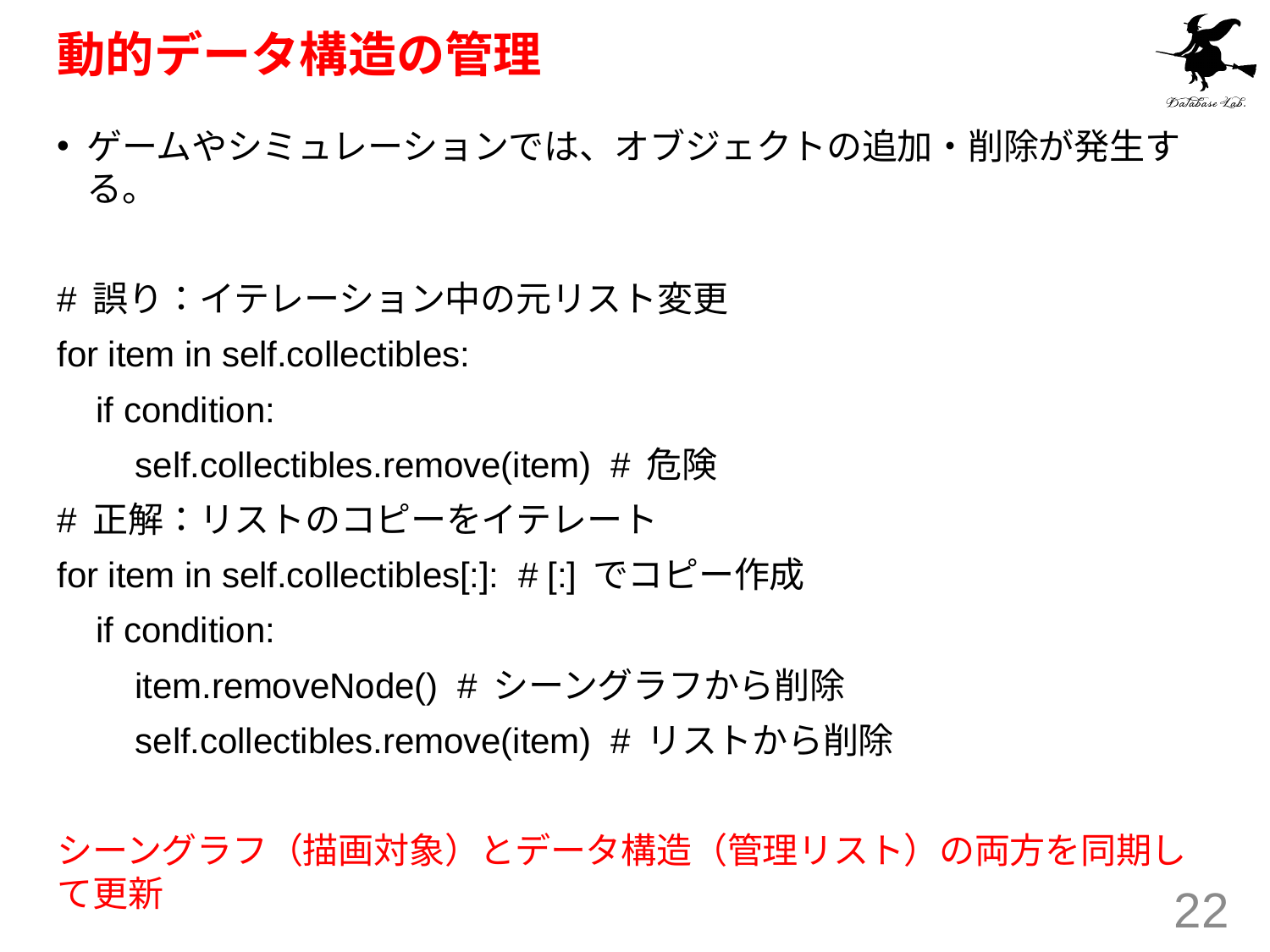

# 動的データ構造の管理
ゲームやシミュレーションでは、オブジェクトの追加・削除が発生する。

# 誤り：イテレーション中の元リスト変更
for item in self.collectibles:
    if condition:
        self.collectibles.remove(item)  # 危険
# 正解：リストのコピーをイテレート
for item in self.collectibles[:]:  # [:] でコピー作成
    if condition:
        item.removeNode()  # シーングラフから削除
        self.collectibles.remove(item)  # リストから削除

シーングラフ（描画対象）とデータ構造（管理リスト）の両方を同期して更新
22